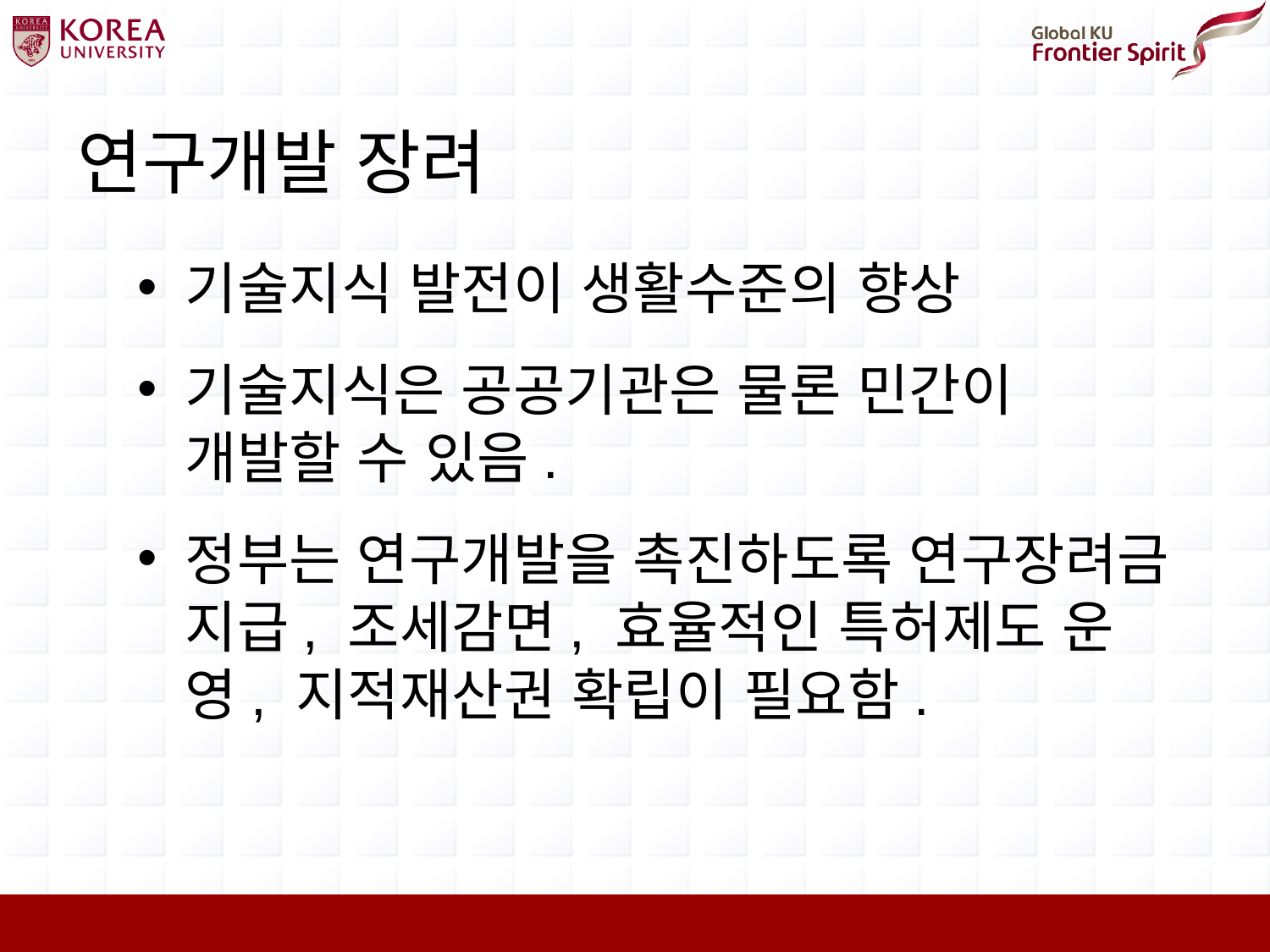

# 연구개발 장려
기술지식 발전이 생활수준의 향상
기술지식은 공공기관은 물론 민간이 개발할 수 있음.
정부는 연구개발을 촉진하도록 연구장려금 지급, 조세감면, 효율적인 특허제도 운영, 지적재산권 확립이 필요함.